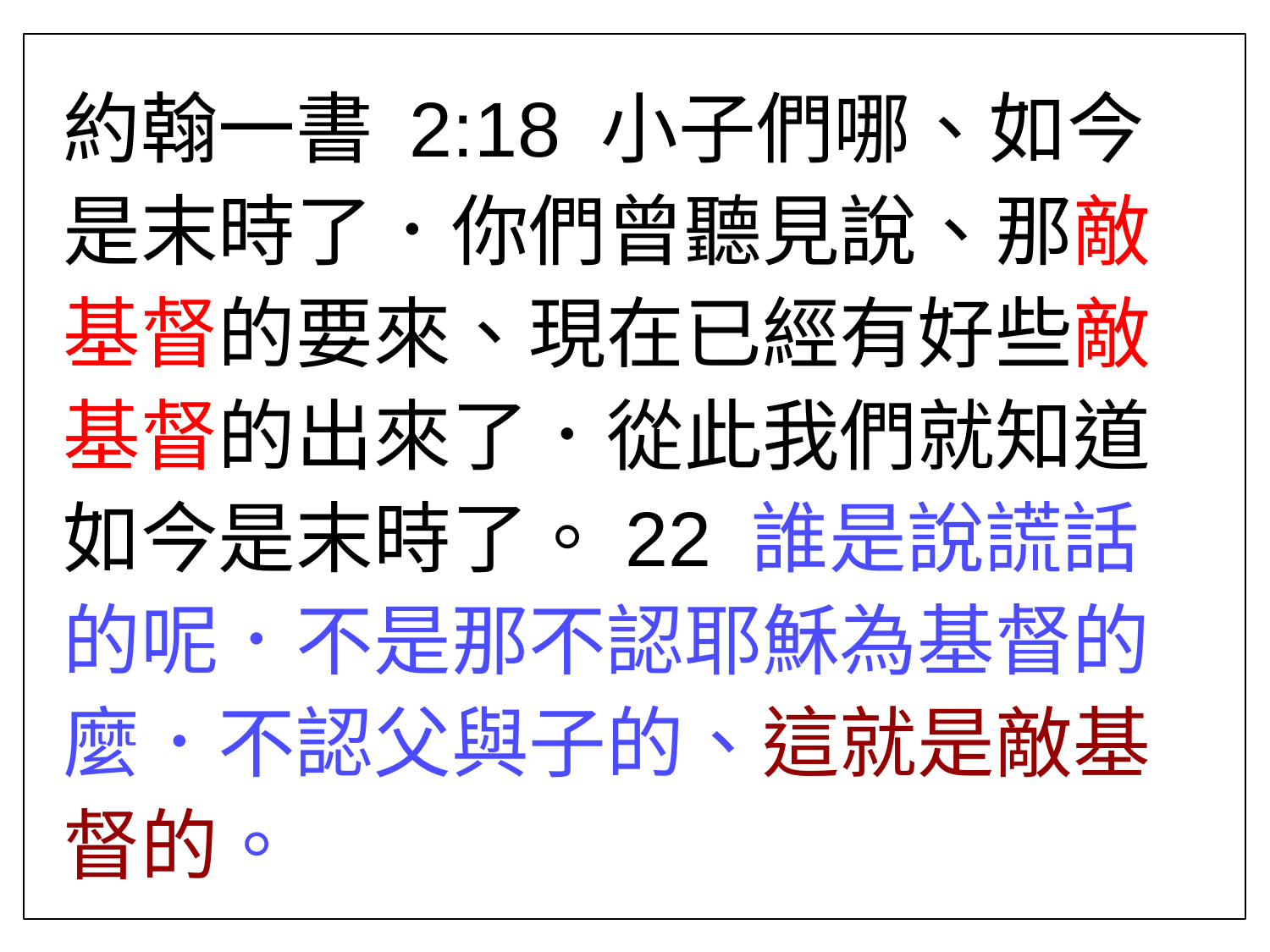

約翰一書 2:18 小子們哪、如今是末時了．你們曾聽見說、那敵基督的要來、現在已經有好些敵基督的出來了．從此我們就知道如今是末時了。22 誰是說謊話的呢．不是那不認耶穌為基督的麼．不認父與子的、這就是敵基督的。